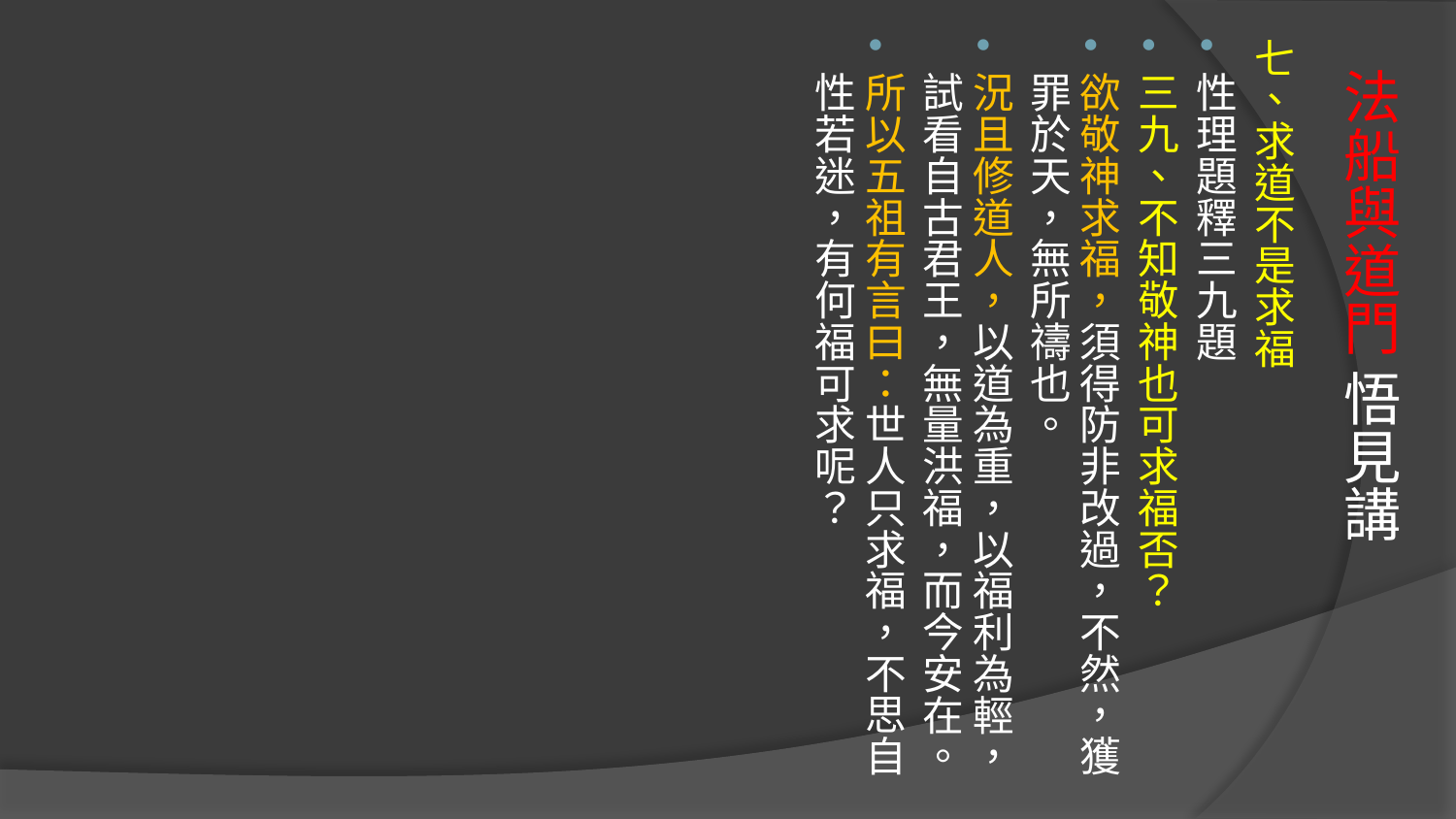

七、求道不是求福
性理題釋三九題
三九、不知敬神也可求福否？
欲敬神求福，須得防非改過，不然，獲罪於天，無所禱也。
況且修道人，以道為重，以福利為輕，試看自古君王，無量洪福，而今安在。
所以五祖有言曰：世人只求福，不思自性若迷，有何福可求呢？

# 法船與道門 悟見講